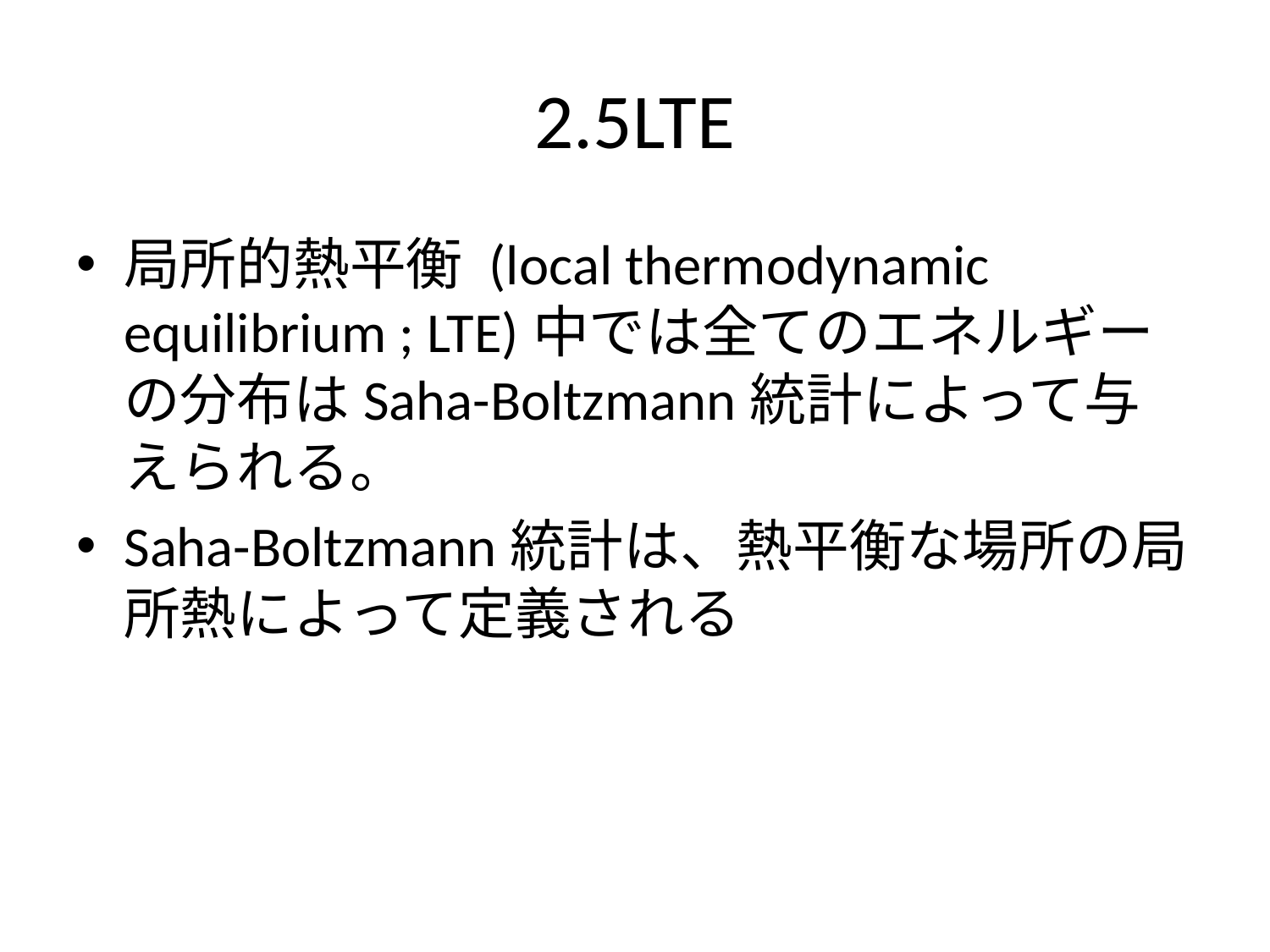

# 2.5LTE
局所的熱平衡 (local thermodynamic equilibrium ; LTE)中では全てのエネルギーの分布はSaha-Boltzmann統計によって与えられる。
Saha-Boltzmann統計は、熱平衡な場所の局所熱によって定義される